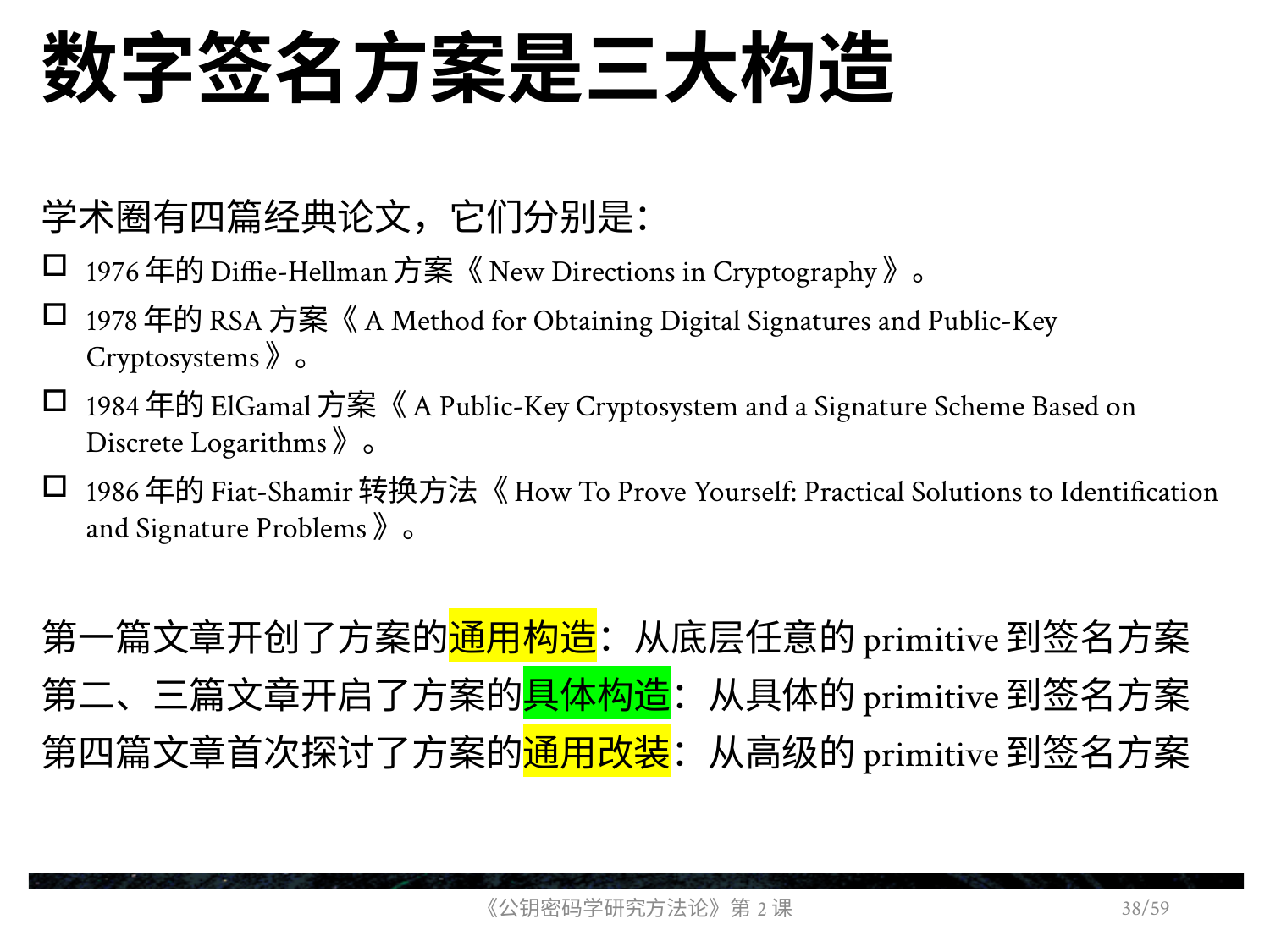

# 数字签名方案是三大构造
学术圈有四篇经典论文，它们分别是：
1976年的Diffie-Hellman方案《New Directions in Cryptography》。
1978年的RSA方案《A Method for Obtaining Digital Signatures and Public-Key Cryptosystems》。
1984年的ElGamal方案《A Public-Key Cryptosystem and a Signature Scheme Based on Discrete Logarithms》。
1986年的Fiat-Shamir转换方法《How To Prove Yourself: Practical Solutions to Identification and Signature Problems》。

第一篇文章开创了方案的通用构造：从底层任意的primitive到签名方案
第二、三篇文章开启了方案的具体构造：从具体的primitive到签名方案
第四篇文章首次探讨了方案的通用改装：从高级的primitive到签名方案
《公钥密码学研究方法论》第2课
38/59